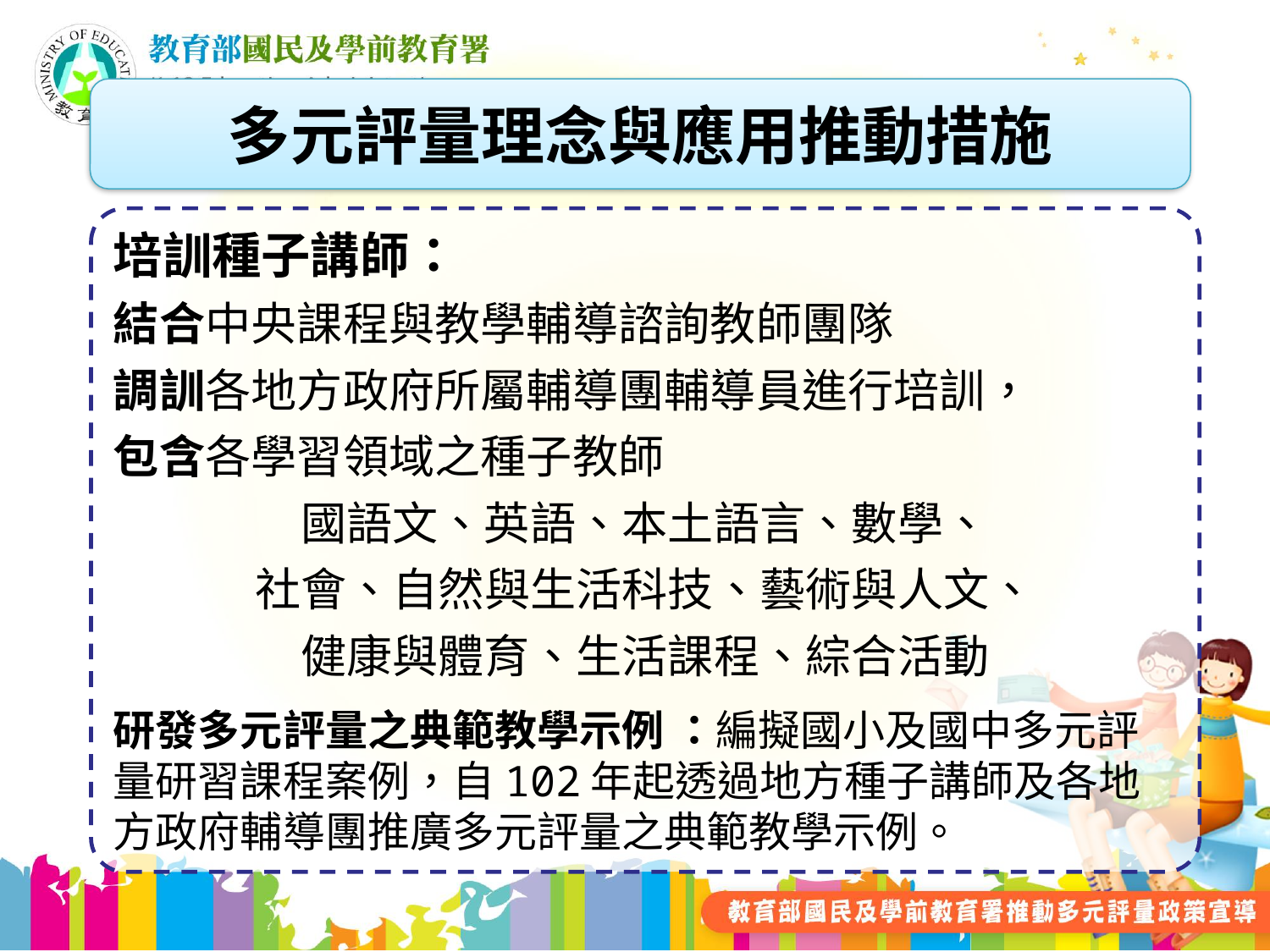

多元評量理念與應用推動措施
培訓種子講師：
結合中央課程與教學輔導諮詢教師團隊
調訓各地方政府所屬輔導團輔導員進行培訓，
包含各學習領域之種子教師
國語文、英語、本土語言、數學、
社會、自然與生活科技、藝術與人文、
健康與體育、生活課程、綜合活動
研發多元評量之典範教學示例 ：編擬國小及國中多元評量研習課程案例，自102年起透過地方種子講師及各地方政府輔導團推廣多元評量之典範教學示例。